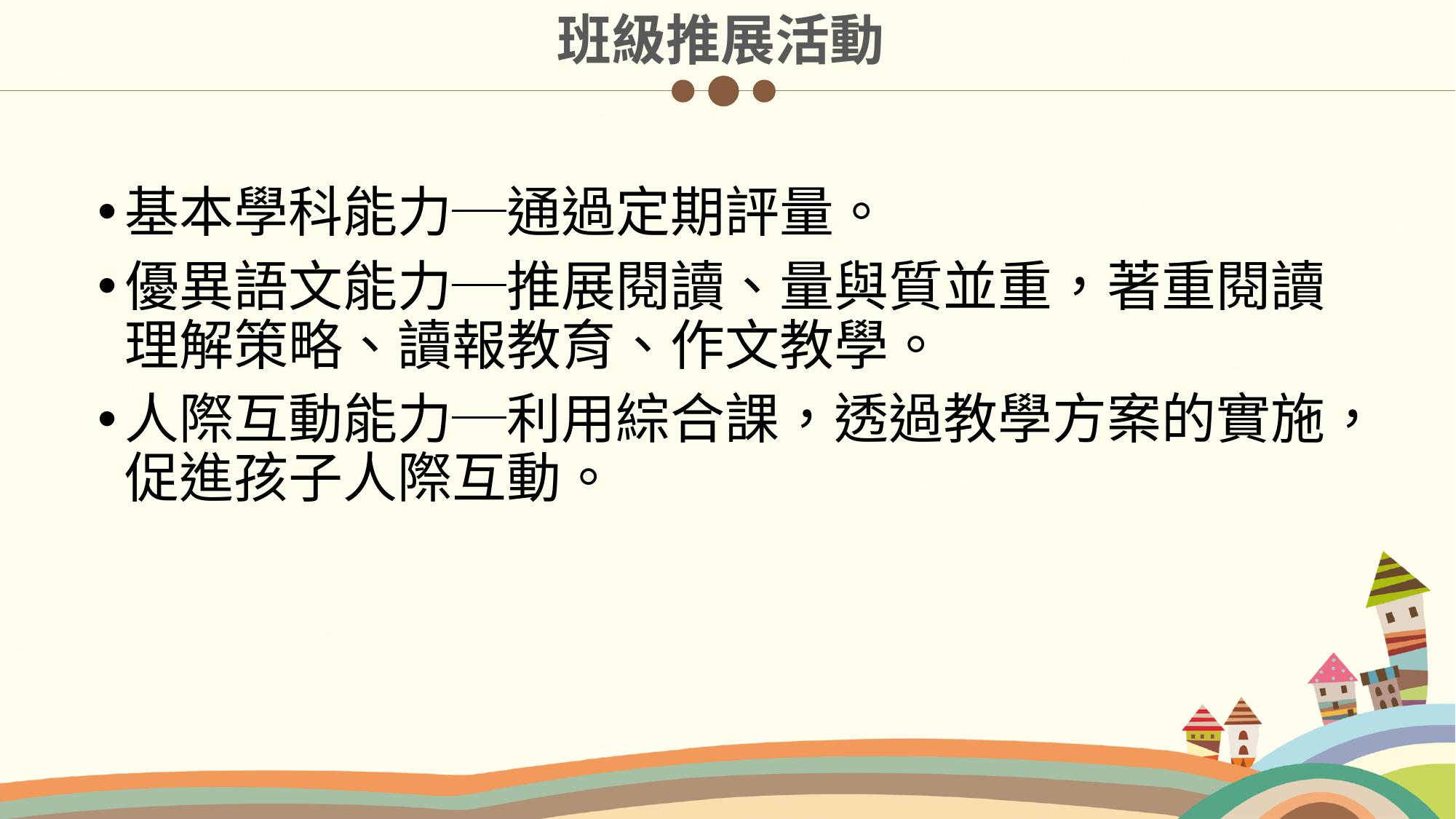

班級推展活動
基本學科能力─通過定期評量。
優異語文能力─推展閱讀、量與質並重，著重閱讀理解策略、讀報教育、作文教學。
人際互動能力─利用綜合課，透過教學方案的實施，促進孩子人際互動。